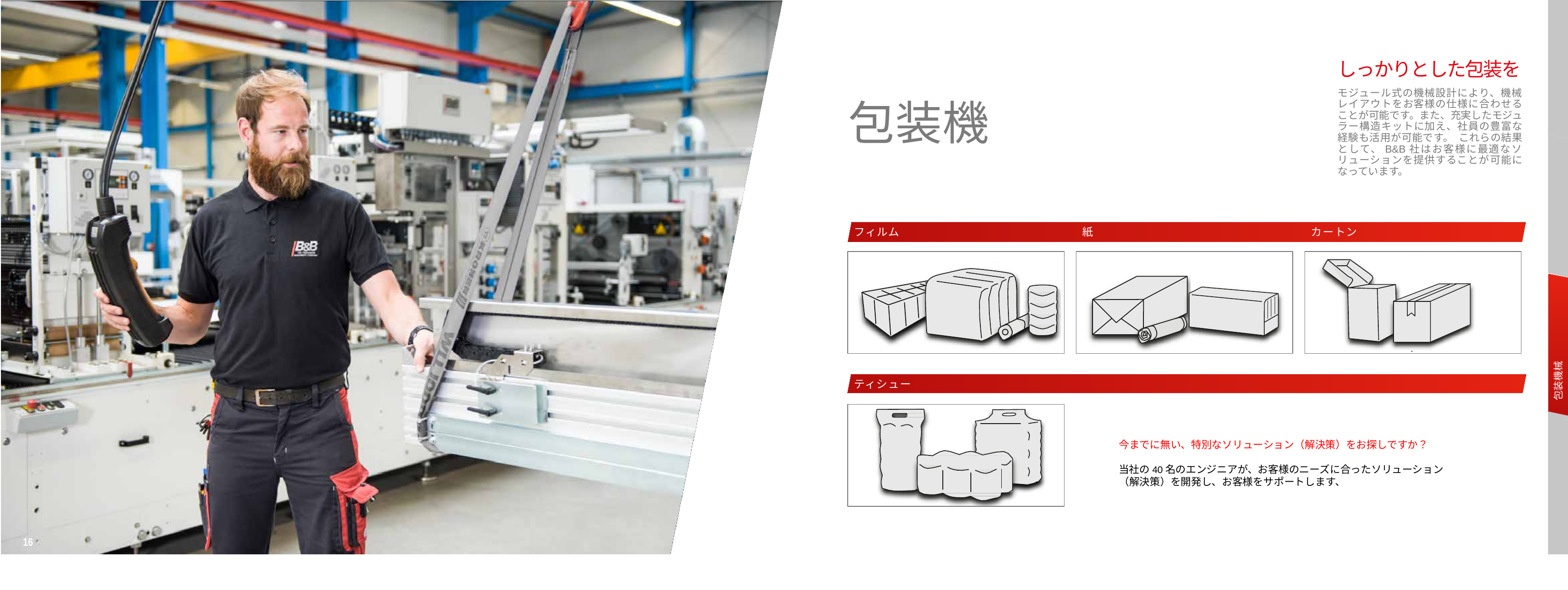

# しっかりとした包装を
モジュール式の機械設計により、機械レイアウトをお客様の仕様に合わせることが可能です。また、充実したモジュラー構造キットに加え、社員の豊富な経験も活用が可能です。  これらの結果として、B&B社はお客様に最適なソリューションを提供することが可能になっています。
包装機

フィルム
紙
カートン

包装機械

ティシュー

今までに無い、特別なソリューション（解決策）をお探しですか？

当社の40名のエンジニアが、お客様のニーズに合ったソリューション（解決策）を開発し、お客様をサポートします、

16